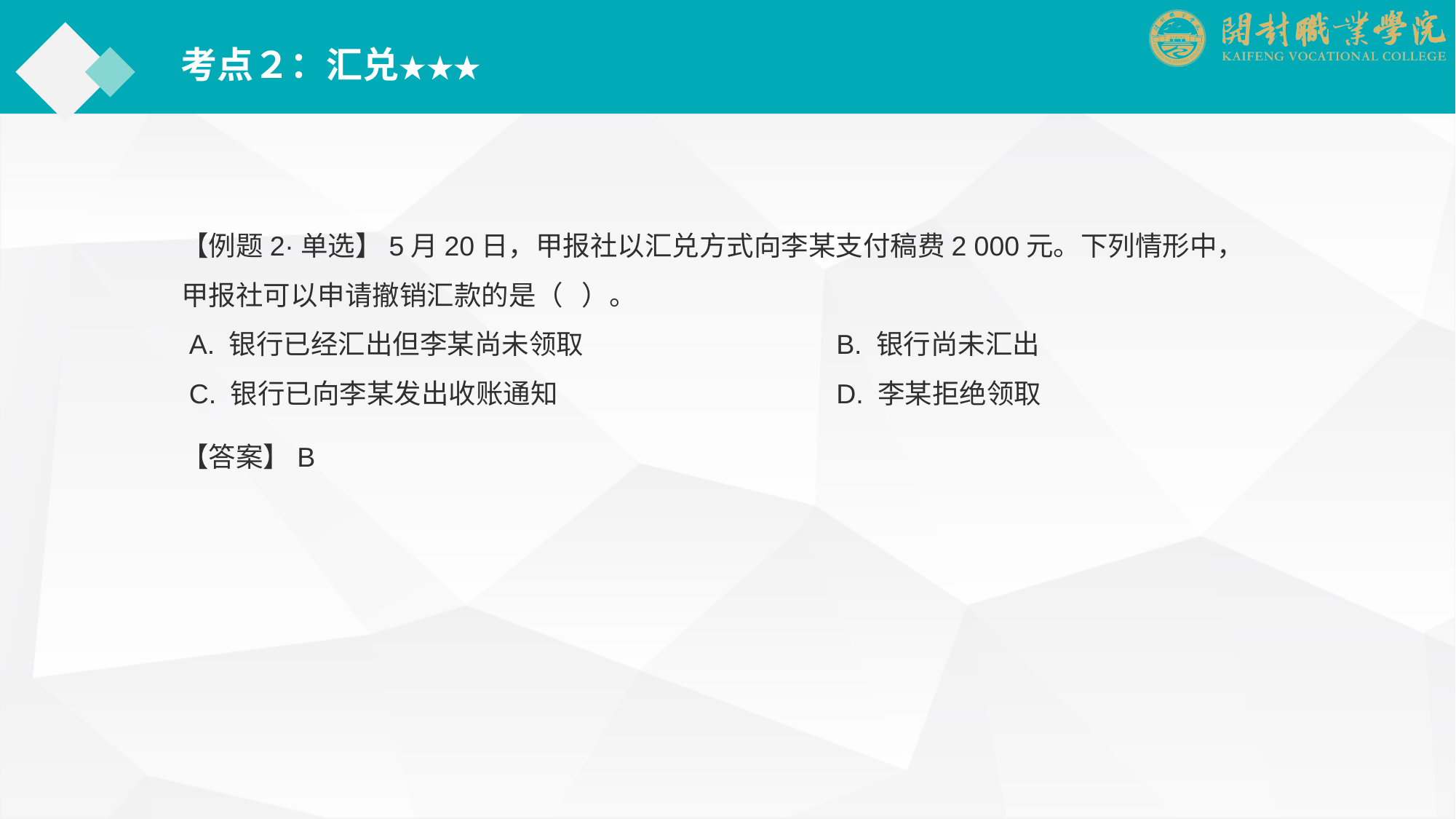

考点２：汇兑★★★
【例题2·单选】5月20日，甲报社以汇兑方式向李某支付稿费2 000元。下列情形中，甲报社可以申请撤销汇款的是（   ）。
 A. 银行已经汇出但李某尚未领取			B. 银行尚未汇出
 C. 银行已向李某发出收账通知			D. 李某拒绝领取
【答案】B